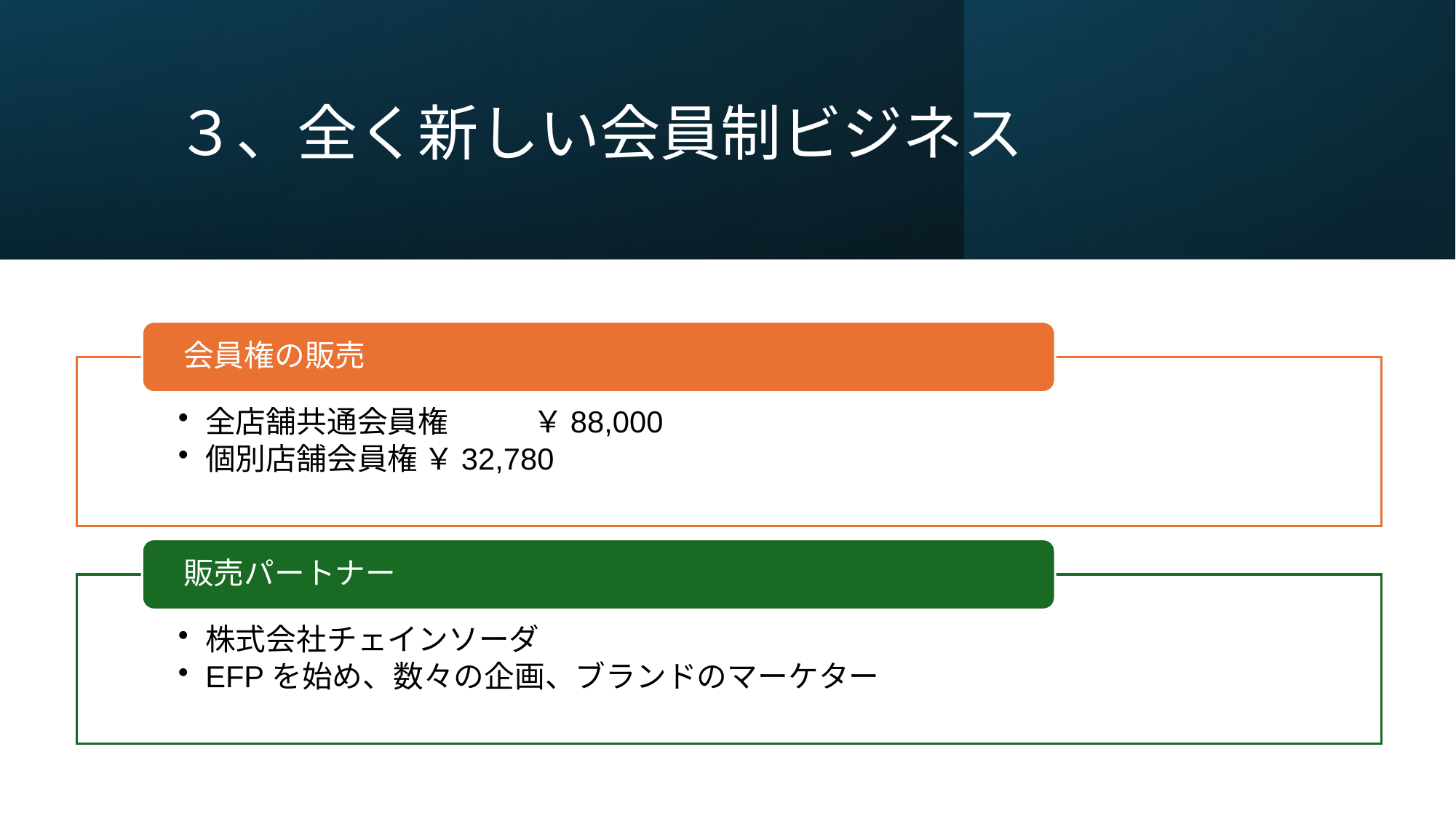

# ３、全く新しい会員制ビジネス
全店舗共通会員権	￥88,000
個別店舗会員権	￥32,780
会員権の販売
株式会社チェインソーダ
EFPを始め、数々の企画、ブランドのマーケター
販売パートナー